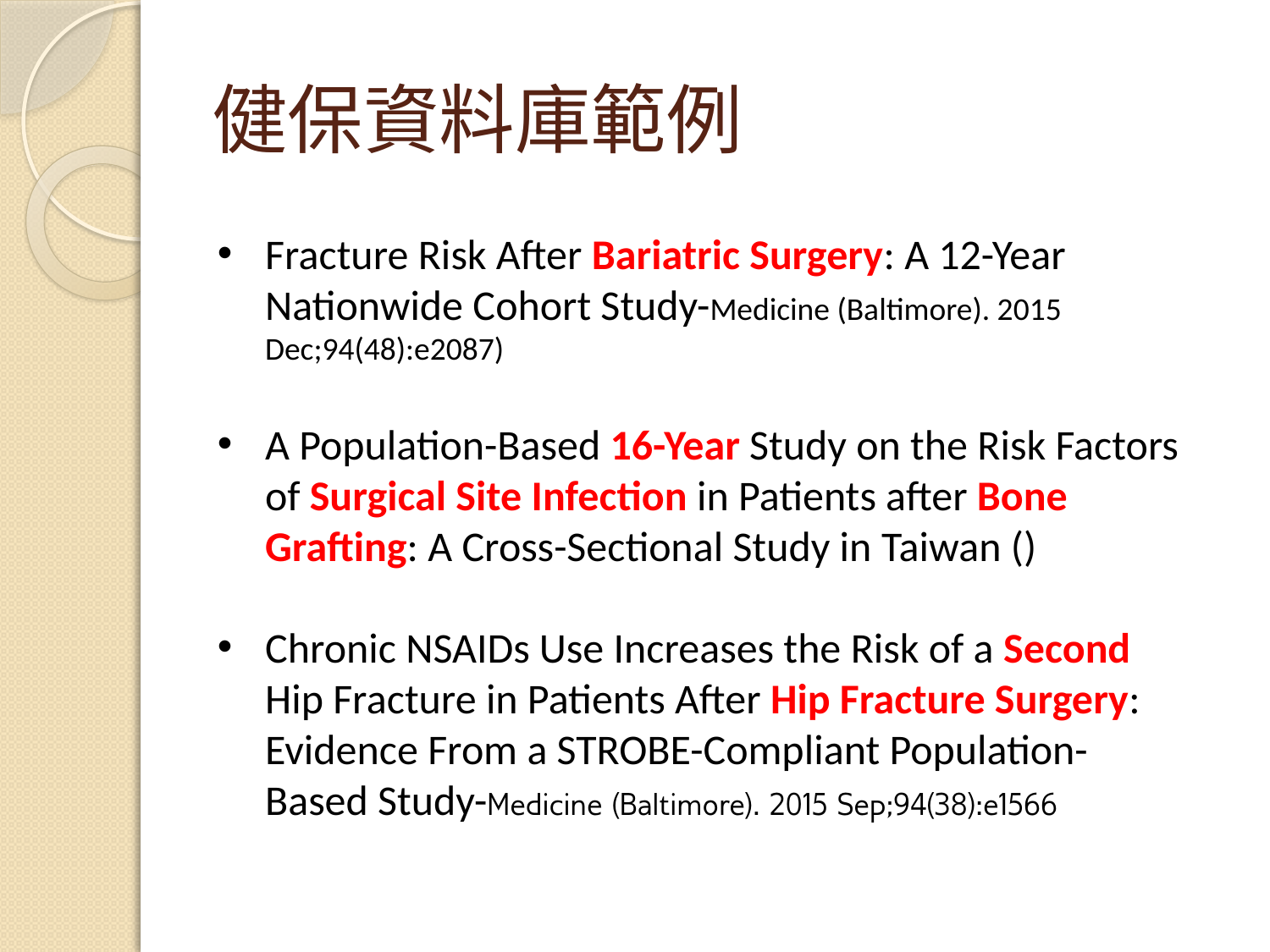

# 健保資料庫範例
Fracture Risk After Bariatric Surgery: A 12-Year Nationwide Cohort Study-Medicine (Baltimore). 2015 Dec;94(48):e2087)

A Population-Based 16-Year Study on the Risk Factors of Surgical Site Infection in Patients after Bone Grafting: A Cross-Sectional Study in Taiwan ()

Chronic NSAIDs Use Increases the Risk of a Second Hip Fracture in Patients After Hip Fracture Surgery: Evidence From a STROBE-Compliant Population-Based Study-Medicine (Baltimore). 2015 Sep;94(38):e1566